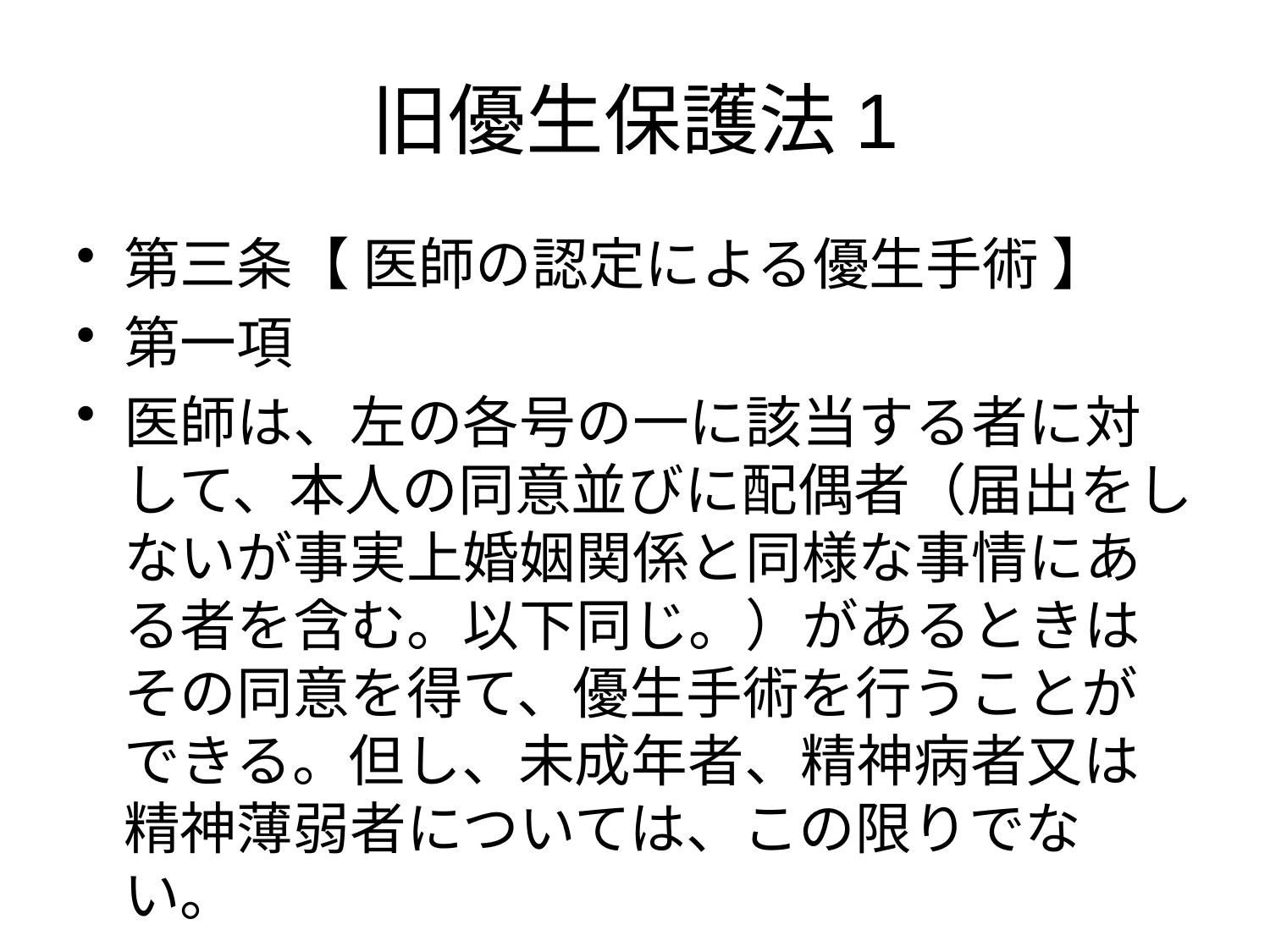

# 旧優生保護法1
第三条【 医師の認定による優生手術 】
第一項
医師は、左の各号の一に該当する者に対して、本人の同意並びに配偶者（届出をしないが事実上婚姻関係と同様な事情にある者を含む。以下同じ。）があるときはその同意を得て、優生手術を行うことができる。但し、未成年者、精神病者又は精神薄弱者については、この限りでない。